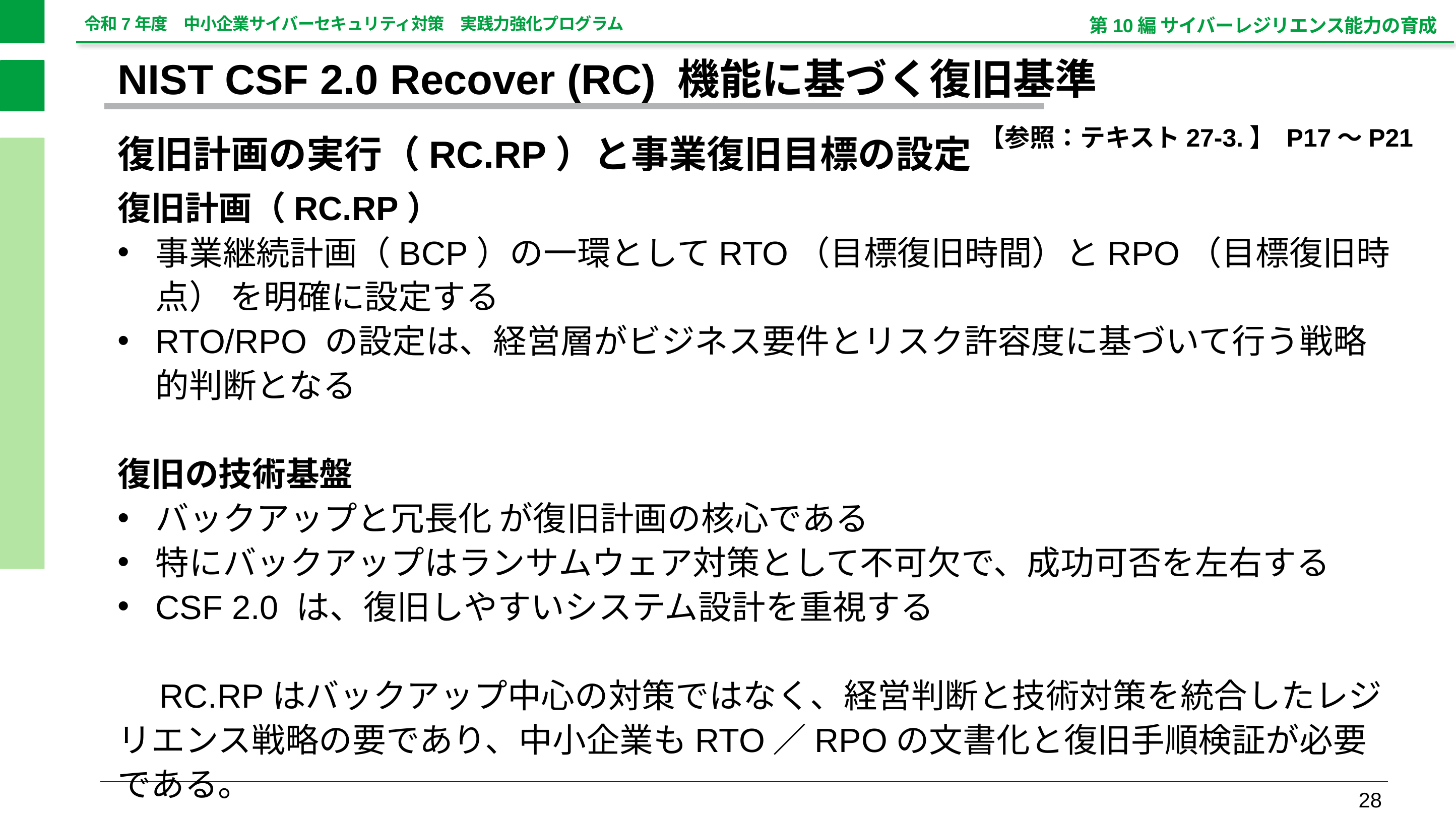

第10編 サイバーレジリエンス能力の育成
NIST CSF 2.0 Recover (RC) 機能に基づく復旧基準
【参照：テキスト27-3.】 P17～P21

復旧計画の実行（RC.RP）と事業復旧目標の設定
復旧計画（RC.RP）
事業継続計画（BCP）の一環としてRTO（目標復旧時間）とRPO（目標復旧時点） を明確に設定する
RTO/RPO の設定は、経営層がビジネス要件とリスク許容度に基づいて行う戦略的判断となる

復旧の技術基盤
バックアップと冗長化 が復旧計画の核心である
特にバックアップはランサムウェア対策として不可欠で、成功可否を左右する
CSF 2.0 は、復旧しやすいシステム設計を重視する

　RC.RPはバックアップ中心の対策ではなく、経営判断と技術対策を統合したレジリエンス戦略の要であり、中小企業もRTO／RPOの文書化と復旧手順検証が必要である。